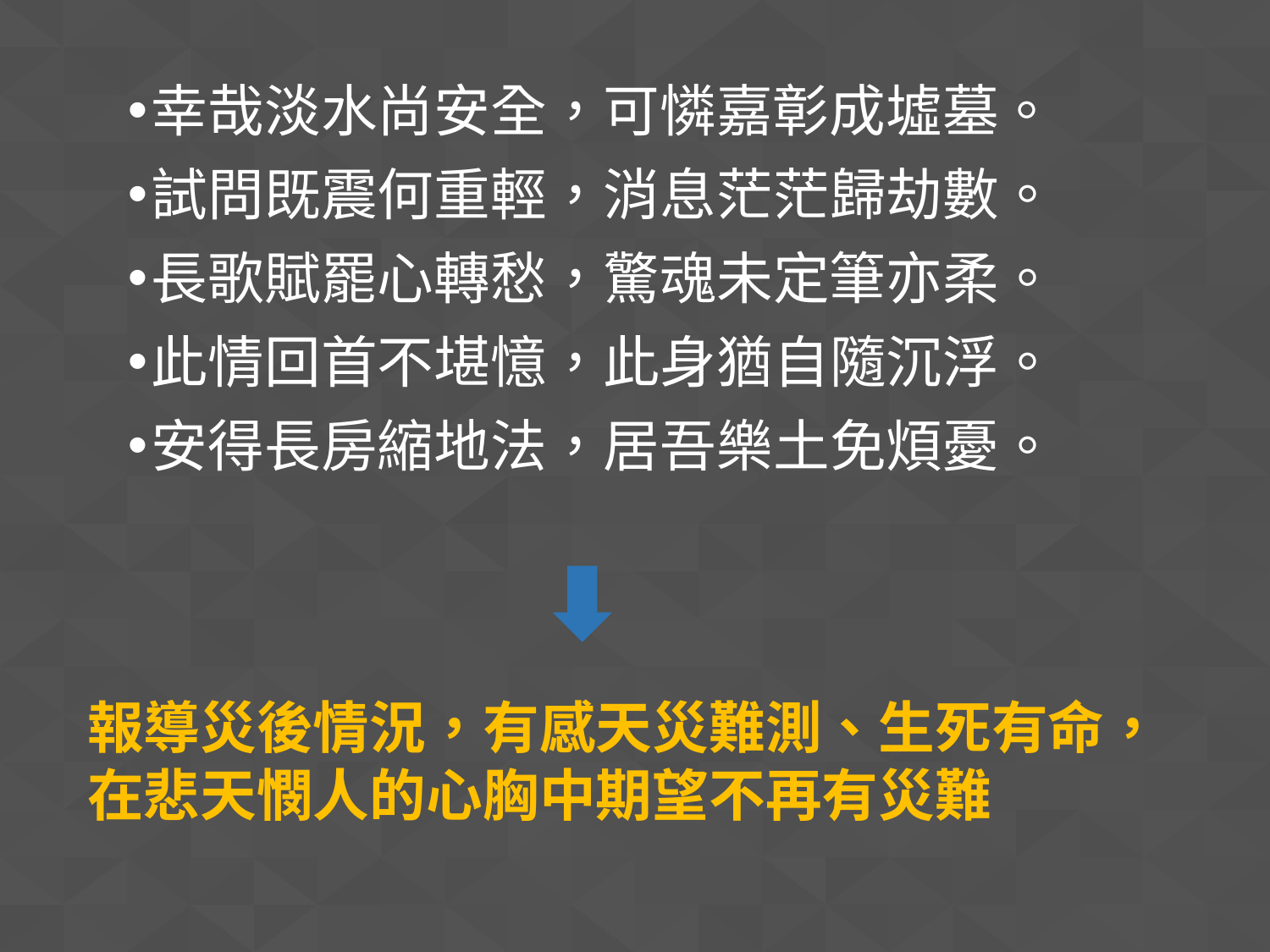

幸哉淡水尚安全，可憐嘉彰成墟墓。
試問既震何重輕，消息茫茫歸劫數。
長歌賦罷心轉愁，驚魂未定筆亦柔。
此情回首不堪憶，此身猶自隨沉浮。
安得長房縮地法，居吾樂土免煩憂。

報導災後情況，有感天災難測、生死有命，在悲天憫人的心胸中期望不再有災難